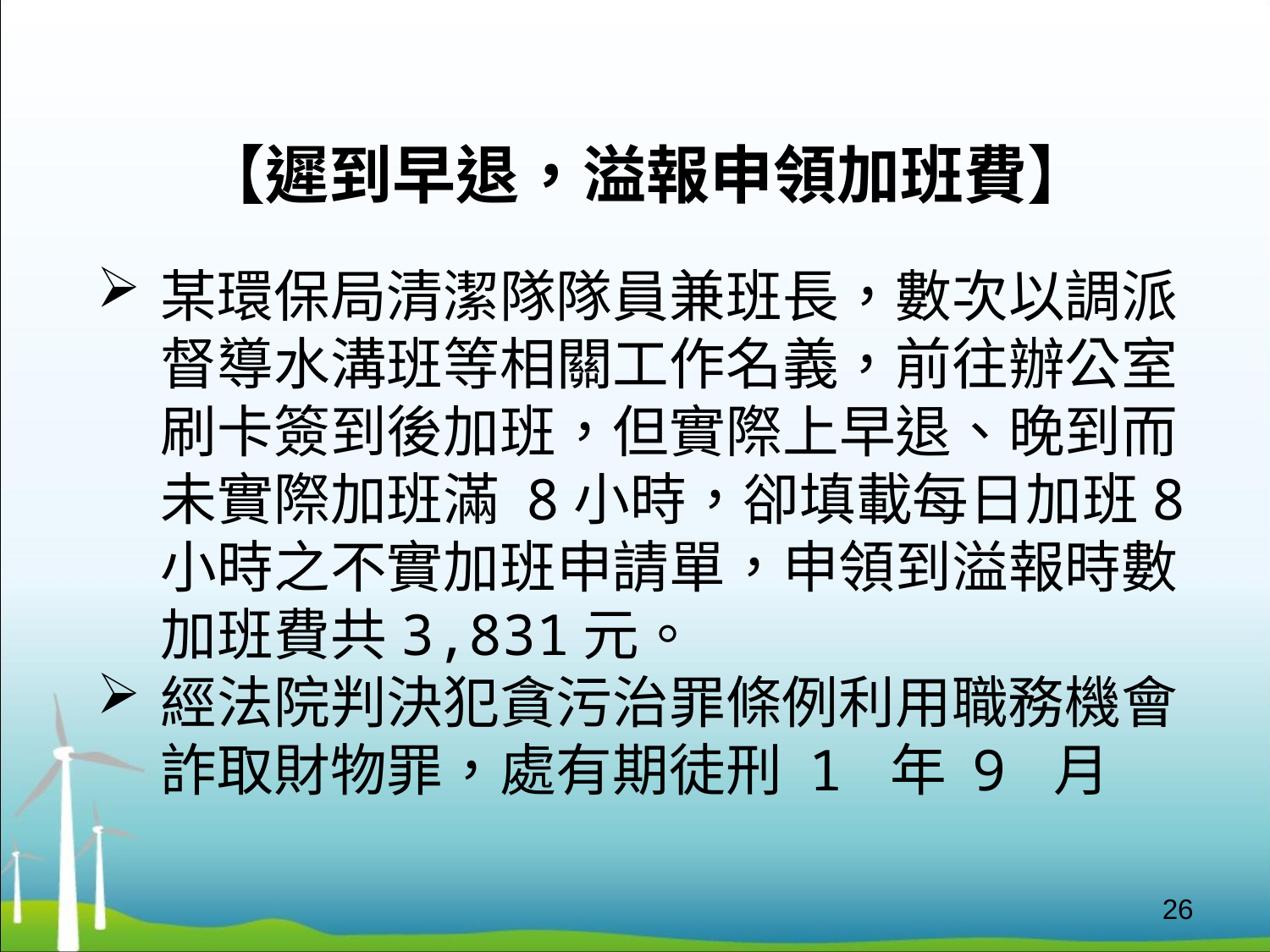

【遲到早退，溢報申領加班費】
某環保局清潔隊隊員兼班長，數次以調派督導水溝班等相關工作名義，前往辦公室刷卡簽到後加班，但實際上早退、晚到而未實際加班滿 8小時，卻填載每日加班8小時之不實加班申請單，申領到溢報時數加班費共3,831元。
經法院判決犯貪污治罪條例利用職務機會詐取財物罪，處有期徒刑 1 年 9 月
26